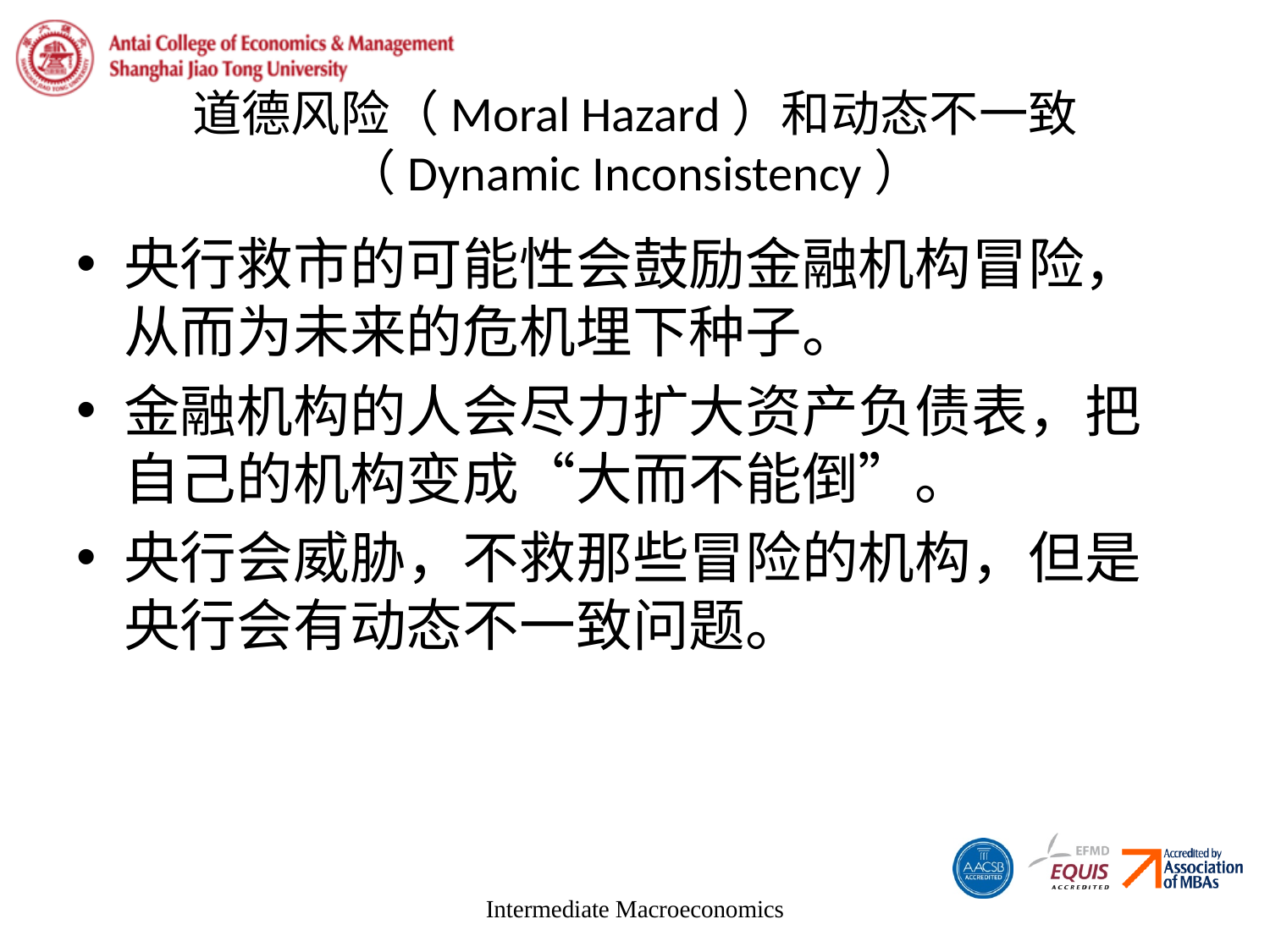

# 道德风险（Moral Hazard）和动态不一致（Dynamic Inconsistency）
央行救市的可能性会鼓励金融机构冒险，从而为未来的危机埋下种子。
金融机构的人会尽力扩大资产负债表，把自己的机构变成“大而不能倒”。
央行会威胁，不救那些冒险的机构，但是央行会有动态不一致问题。
Intermediate Macroeconomics